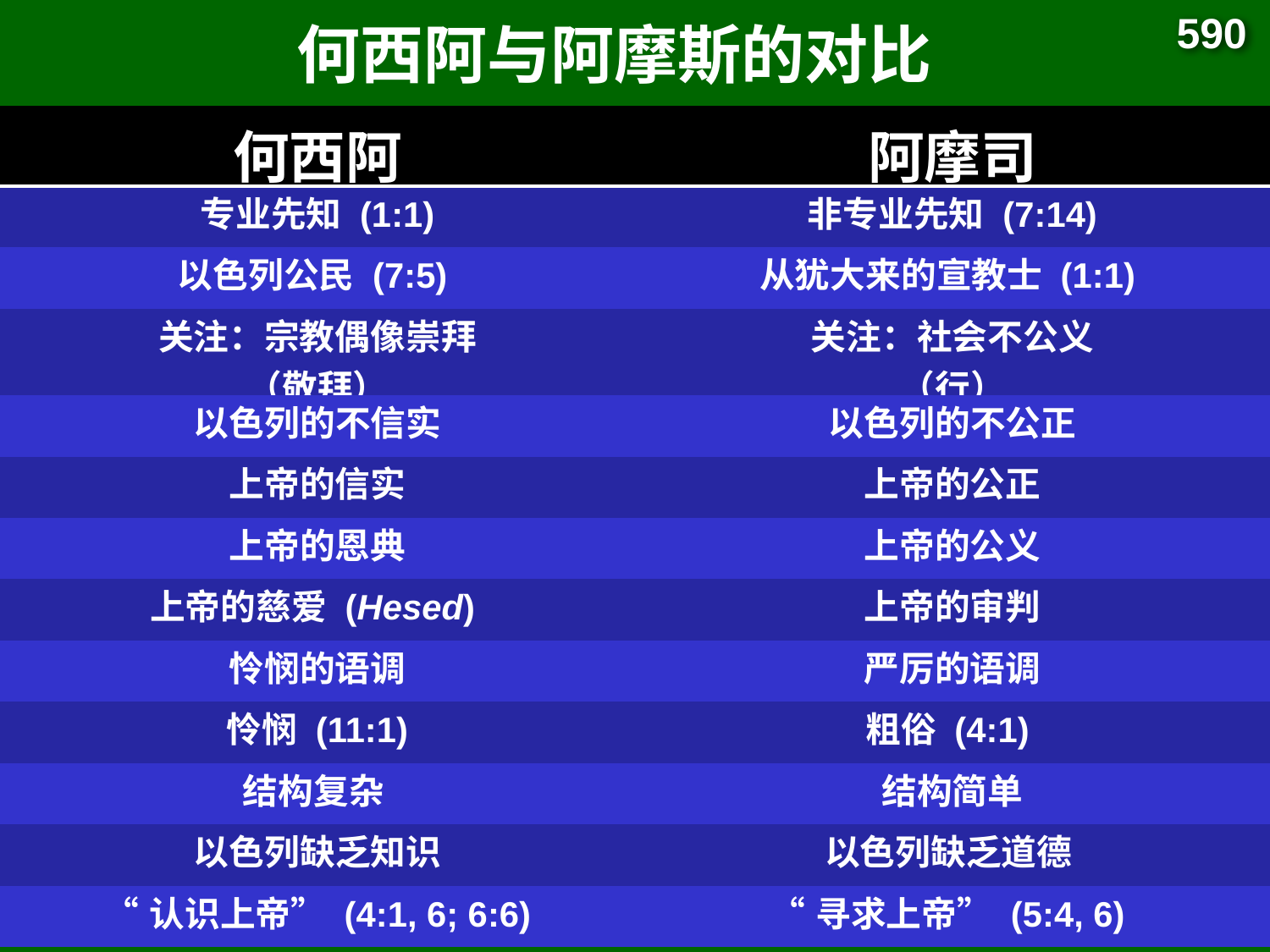

# 何西阿与阿摩斯的对比
590
| 何西阿 | 阿摩司 |
| --- | --- |
| 专业先知 (1:1) | 非专业先知 (7:14) |
| 以色列公民 (7:5) | 从犹大来的宣教士 (1:1) |
| 关注：宗教偶像崇拜 （敬拜） | 关注：社会不公义 （行） |
| 以色列的不信实 | 以色列的不公正 |
| 上帝的信实 | 上帝的公正 |
| 上帝的恩典 | 上帝的公义 |
| 上帝的慈爱 (Hesed) | 上帝的审判 |
| 怜悯的语调 | 严厉的语调 |
| 怜悯 (11:1) | 粗俗 (4:1) |
| 结构复杂 | 结构简单 |
| 以色列缺乏知识 | 以色列缺乏道德 |
| “认识上帝” (4:1, 6; 6:6) | “寻求上帝” (5:4, 6) |